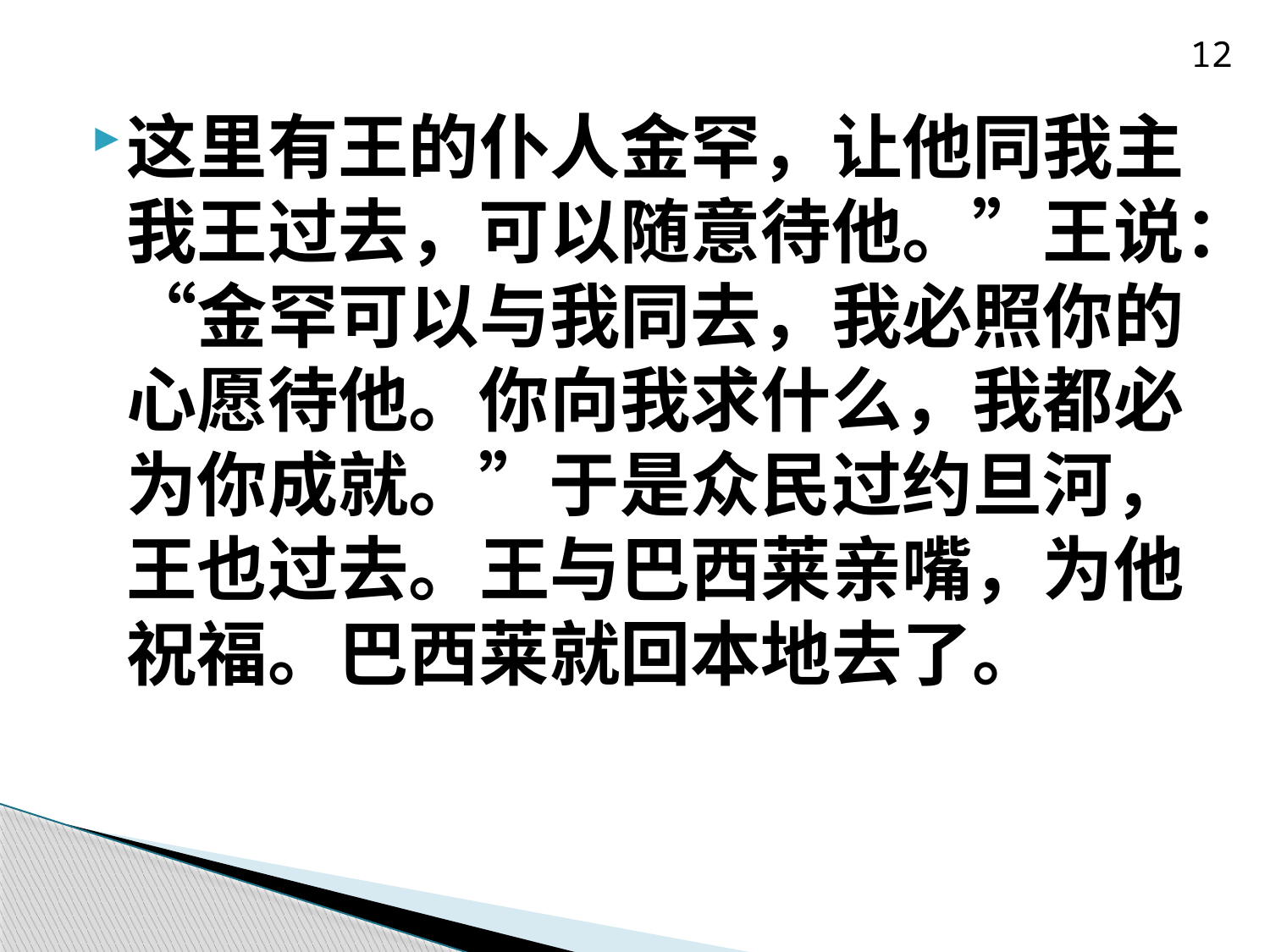

12
这里有王的仆人金罕，让他同我主我王过去，可以随意待他。”王说：“金罕可以与我同去，我必照你的心愿待他。你向我求什么，我都必为你成就。”于是众民过约旦河，王也过去。王与巴西莱亲嘴，为他祝福。巴西莱就回本地去了。